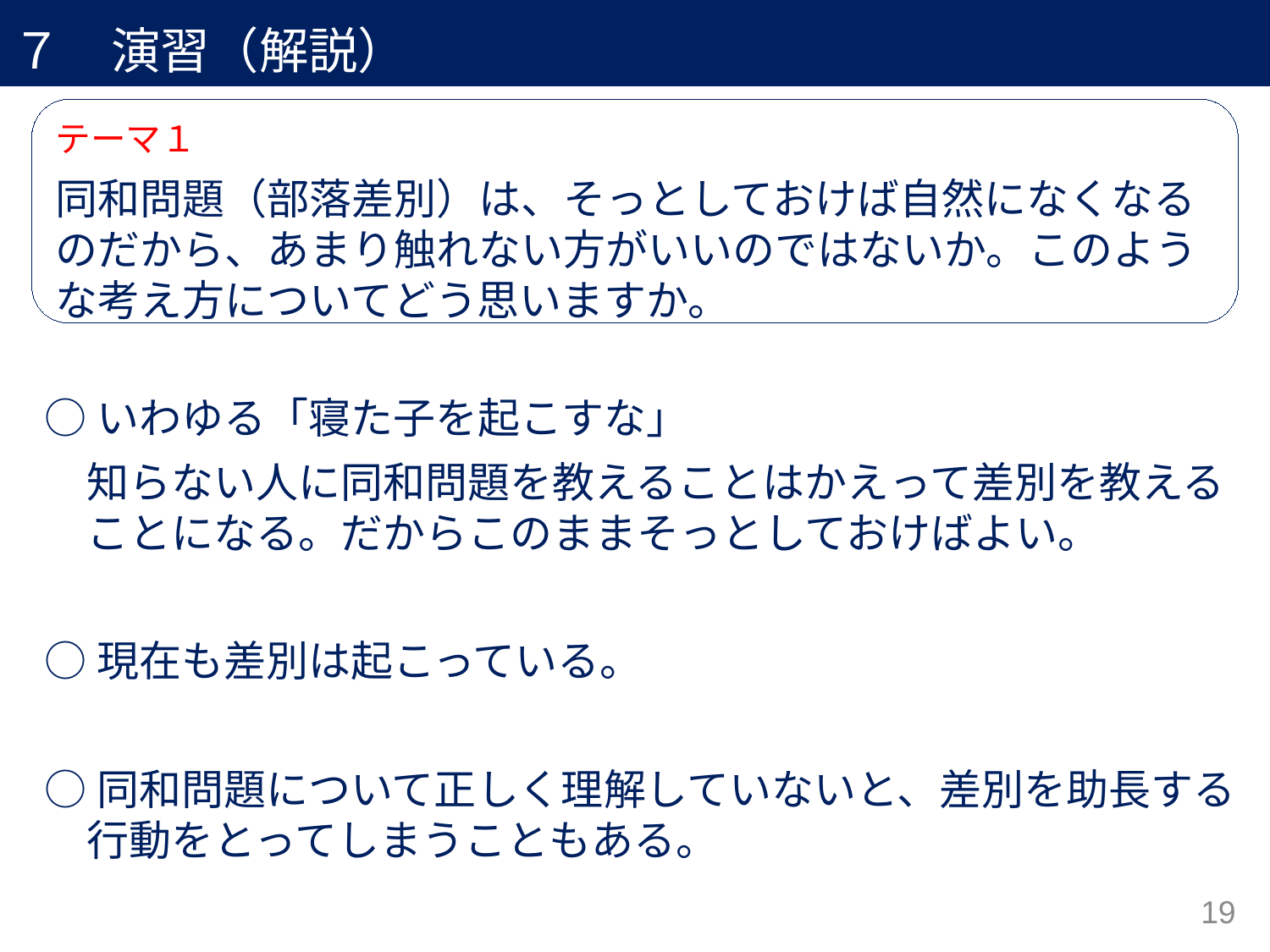

７　演習（解説）
テーマ１
同和問題（部落差別）は、そっとしておけば自然になくなるのだから、あまり触れない方がいいのではないか。このような考え方についてどう思いますか。

○いわゆる「寝た子を起こすな」
　知らない人に同和問題を教えることはかえって差別を教える　ことになる。だからこのままそっとしておけばよい。

○現在も差別は起こっている。

○同和問題について正しく理解していないと、差別を助長する
　行動をとってしまうこともある。
19